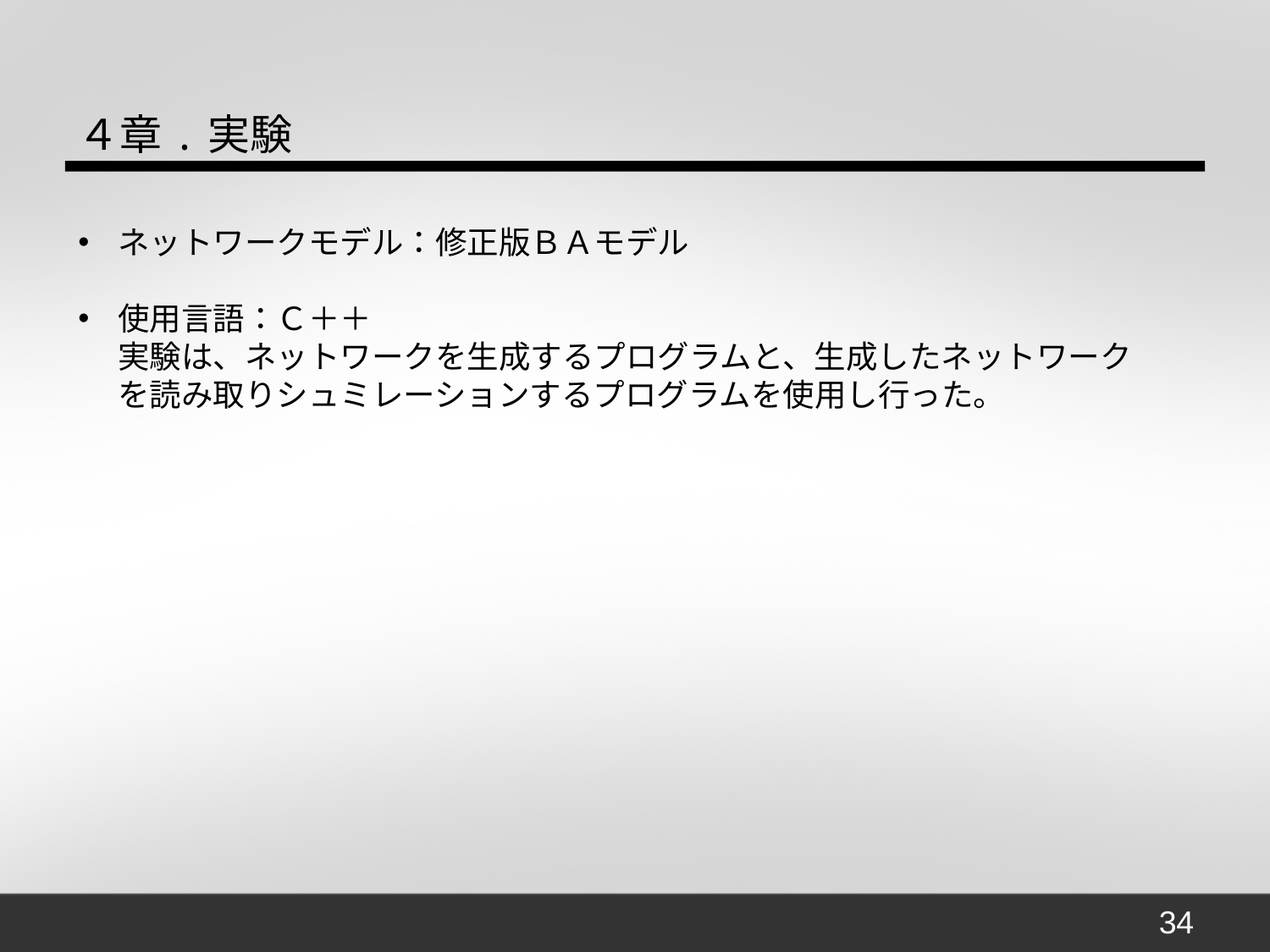

４章.実験
ネットワークモデル：修正版ＢＡモデル

使用言語：Ｃ＋＋
実験は、ネットワークを生成するプログラムと、生成したネットワークを読み取りシュミレーションするプログラムを使用し行った。
34